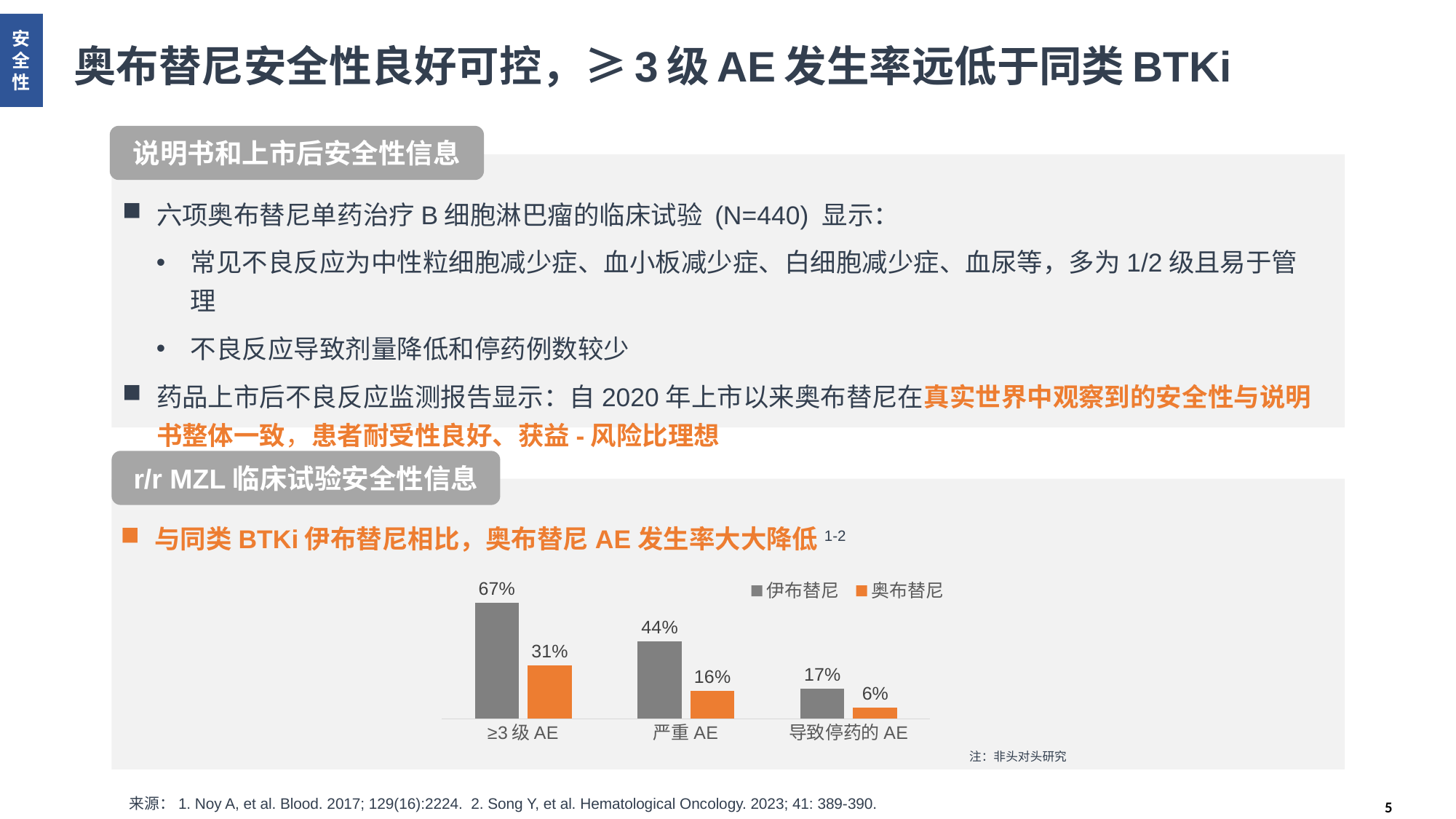

安全性

# 奥布替尼安全性良好可控，≥3级AE发生率远低于同类BTKi
说明书和上市后安全性信息

六项奥布替尼单药治疗B细胞淋巴瘤的临床试验 (N=440) 显示：
常见不良反应为中性粒细胞减少症、血小板减少症、白细胞减少症、血尿等，多为1/2级且易于管理
不良反应导致剂量降低和停药例数较少
药品上市后不良反应监测报告显示：自2020年上市以来奥布替尼在真实世界中观察到的安全性与说明书整体一致，患者耐受性良好、获益-风险比理想
r/r MZL临床试验安全性信息

与同类BTKi伊布替尼相比，奥布替尼AE发生率大大降低1-2

### Chart

| Category | 伊布替尼 | 奥布替尼 |
|---|---|---|
| ≥3级AE | 0.6666666666666666 | 0.306 |
| 严重AE | 0.4444444444444444 | 0.162 |
| 导致停药的AE | 0.1746031746031746 | 0.063 |
注：非头对头研究
来源：1. Noy A, et al. Blood. 2017; 129(16):2224.  2. Song Y, et al. Hematological Oncology. 2023; 41: 389-390.